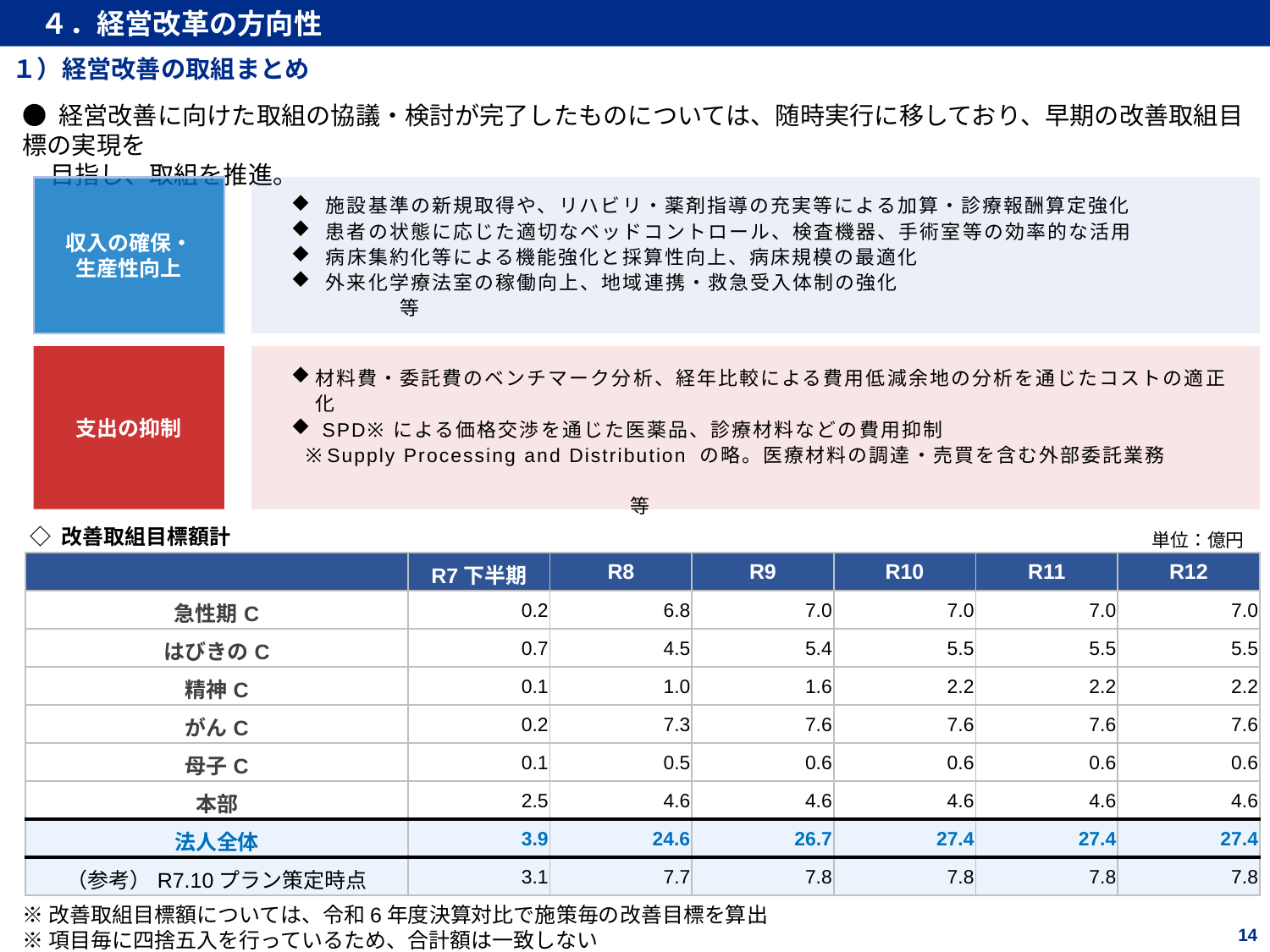

４．経営改革の方向性
１）経営改善の取組まとめ
● 経営改善に向けた取組の協議・検討が完了したものについては、随時実行に移しており、早期の改善取組目標の実現を
    目指し、取組を推進。
収入の確保・
生産性向上
 施設基準の新規取得や、リハビリ・薬剤指導の充実等による加算・診療報酬算定強化
 患者の状態に応じた適切なベッドコントロール、検査機器、手術室等の効率的な活用
 病床集約化等による機能強化と採算性向上、病床規模の最適化
 外来化学療法室の稼働向上、地域連携・救急受入体制の強化　　　　　　　　　　　　　　　　　　　　等
支出の抑制

材料費・委託費のベンチマーク分析、経年比較による費用低減余地の分析を通じたコストの適正化
 SPD※による価格交渉を通じた医薬品、診療材料などの費用抑制
  ※Supply Processing and Distribution の略。医療材料の調達・売買を含む外部委託業務
　　　　　　　　　　　　　　　　　　　　　　　　　　　　　　　　　　　　　　　　　　　　　　　　　　　　　　　　　　　　等
◇ 改善取組目標額計
単位：億円
|  | R7下半期 | R8 | R9 | R10 | R11 | R12 |
| --- | --- | --- | --- | --- | --- | --- |
| 急性期C | 0.2 | 6.8 | 7.0 | 7.0 | 7.0 | 7.0 |
| はびきのC | 0.7 | 4.5 | 5.4 | 5.5 | 5.5 | 5.5 |
| 精神C | 0.1 | 1.0 | 1.6 | 2.2 | 2.2 | 2.2 |
| がんC | 0.2 | 7.3 | 7.6 | 7.6 | 7.6 | 7.6 |
| 母子C | 0.1 | 0.5 | 0.6 | 0.6 | 0.6 | 0.6 |
| 本部 | 2.5 | 4.6 | 4.6 | 4.6 | 4.6 | 4.6 |
| 法人全体 | 3.9 | 24.6 | 26.7 | 27.4 | 27.4 | 27.4 |
| （参考）R7.10プラン策定時点 | 3.1 | 7.7 | 7.8 | 7.8 | 7.8 | 7.8 |
※改善取組目標額については、令和6年度決算対比で施策毎の改善目標を算出
※項目毎に四捨五入を行っているため、合計額は一致しない
14